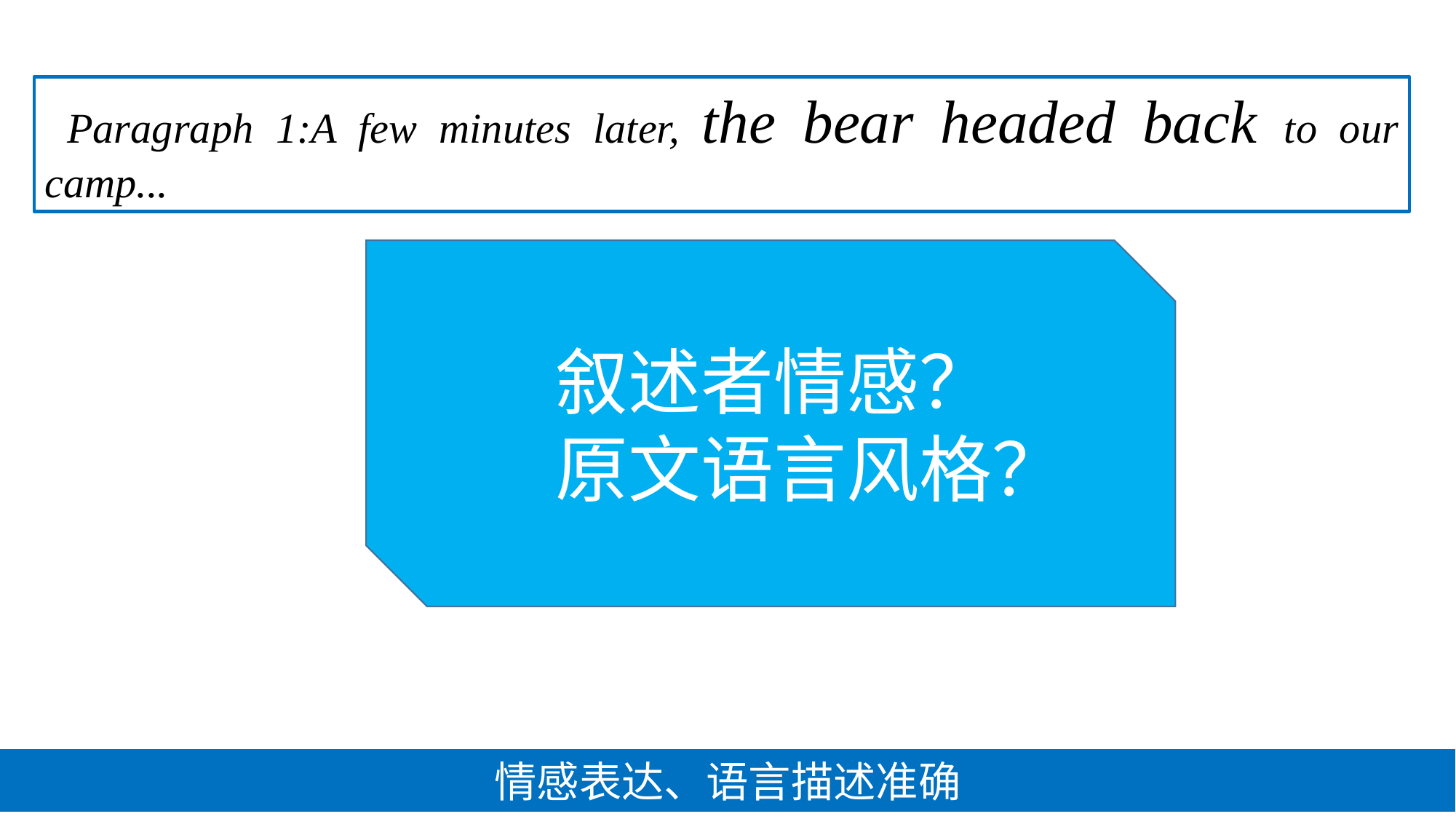

Paragraph 1:A few minutes later, the bear headed back to our camp...
        叙述者情感？
        原文语言风格？
Result ?
情感表达、语言描述准确